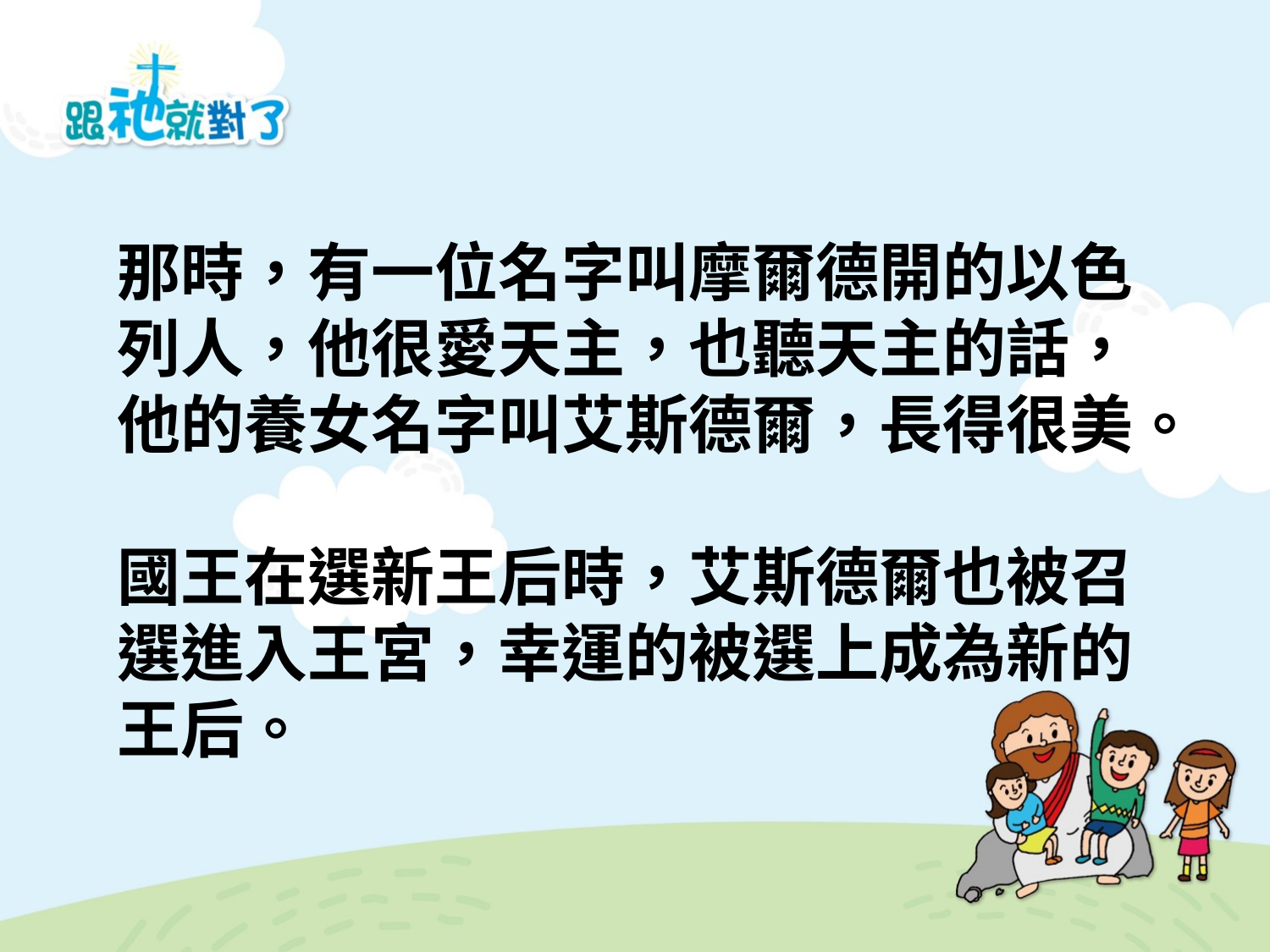

那時，有一位名字叫摩爾德開的以色列人，他很愛天主，也聽天主的話，他的養女名字叫艾斯德爾，長得很美。

國王在選新王后時，艾斯德爾也被召選進入王宮，幸運的被選上成為新的王后。